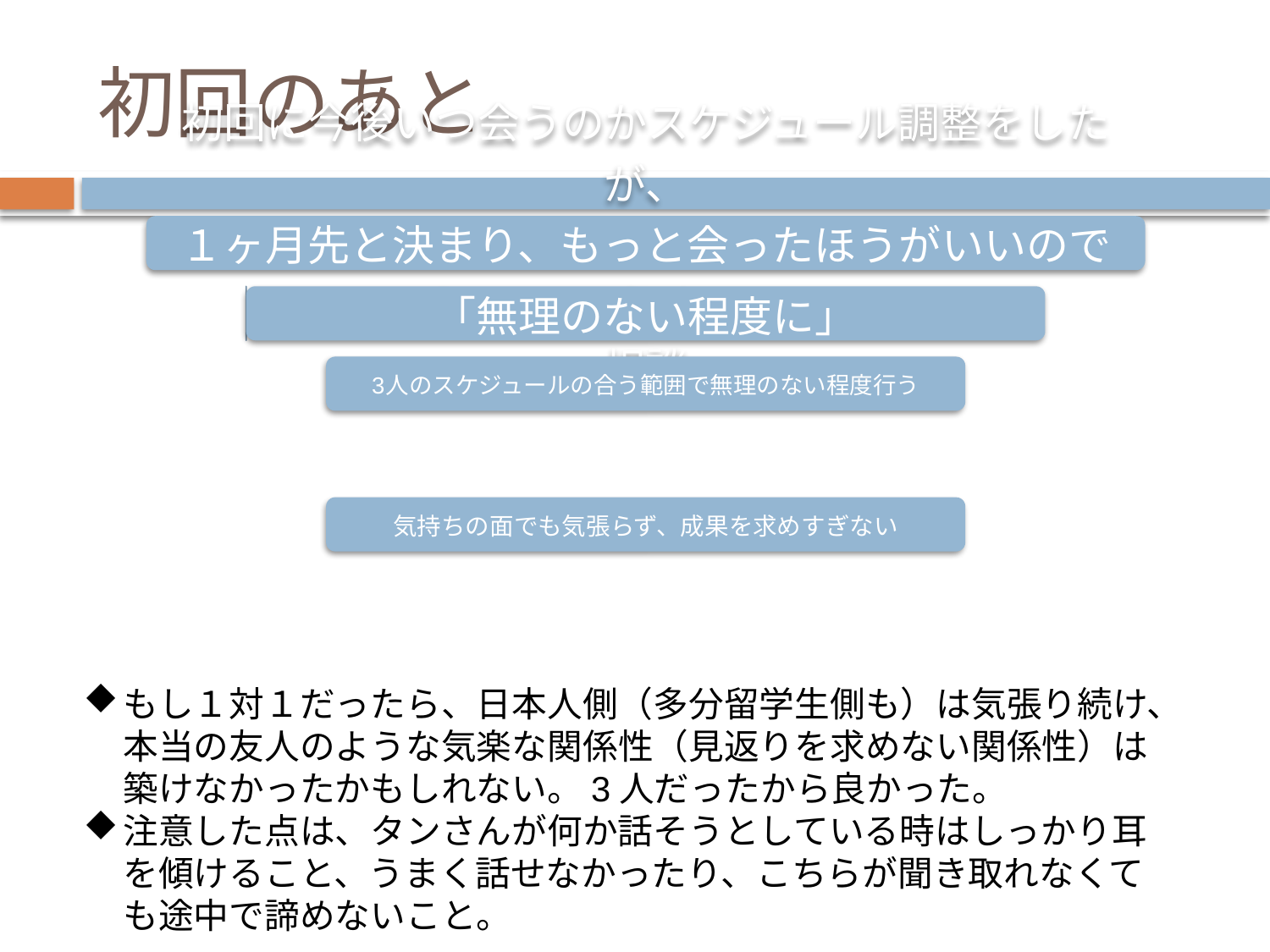

# 初回のあと
初回に今後いつ会うのかスケジュール調整をしたが、
１ヶ月先と決まり、もっと会ったほうがいいのでは無いか西・各務でLINEで
相談
「無理のない程度に」
3人のスケジュールの合う範囲で無理のない程度行う
気持ちの面でも気張らず、成果を求めすぎない
もし１対１だったら、日本人側（多分留学生側も）は気張り続け、本当の友人のような気楽な関係性（見返りを求めない関係性）は築けなかったかもしれない。3人だったから良かった。
注意した点は、タンさんが何か話そうとしている時はしっかり耳を傾けること、うまく話せなかったり、こちらが聞き取れなくても途中で諦めないこと。